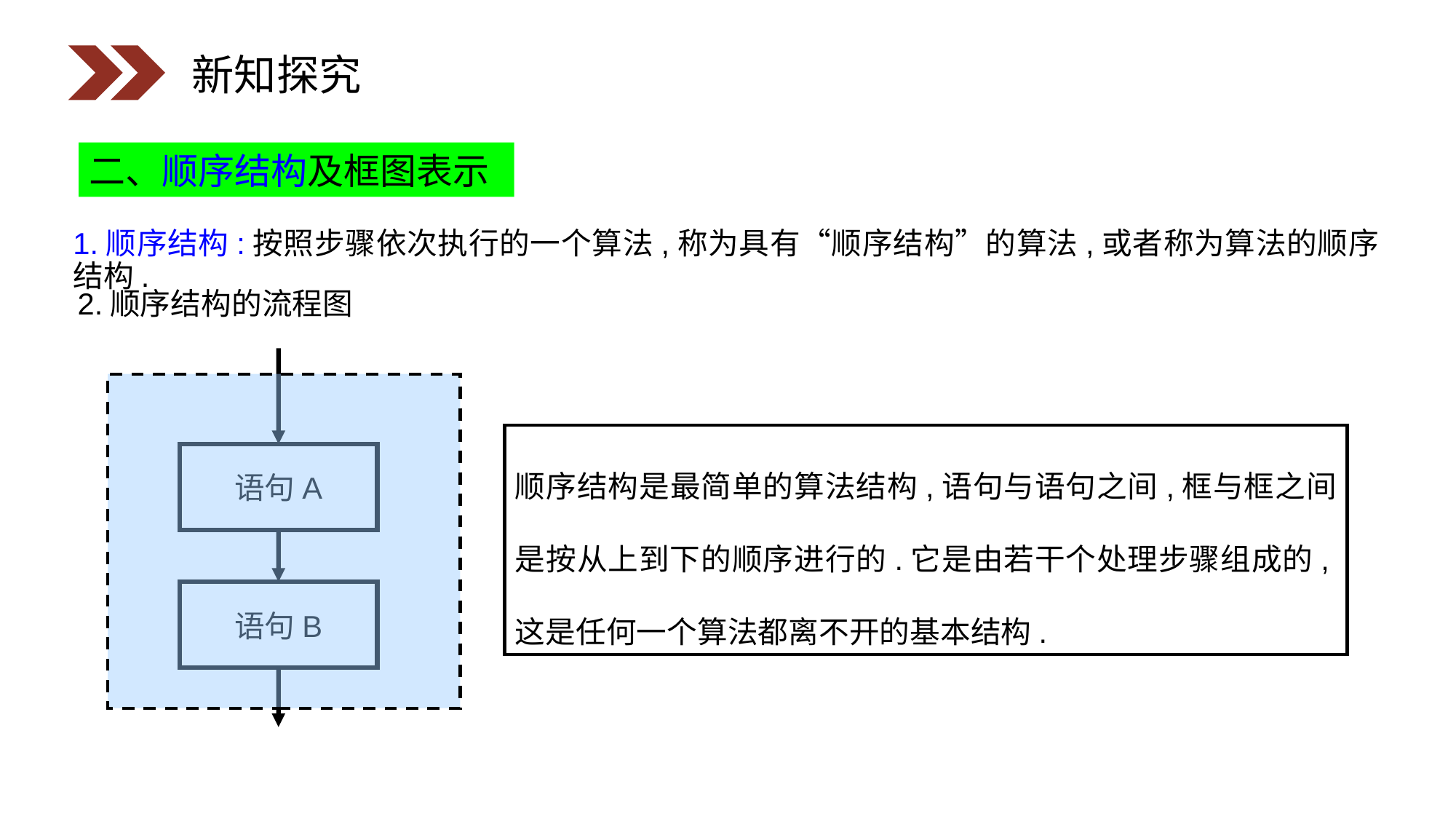

新知探究
二、顺序结构及框图表示
1.顺序结构:按照步骤依次执行的一个算法,称为具有“顺序结构”的算法,或者称为算法的顺序结构.
2.顺序结构的流程图

顺序结构是最简单的算法结构,语句与语句之间,框与框之间是按从上到下的顺序进行的.它是由若干个处理步骤组成的,这是任何一个算法都离不开的基本结构.
语句A

语句B